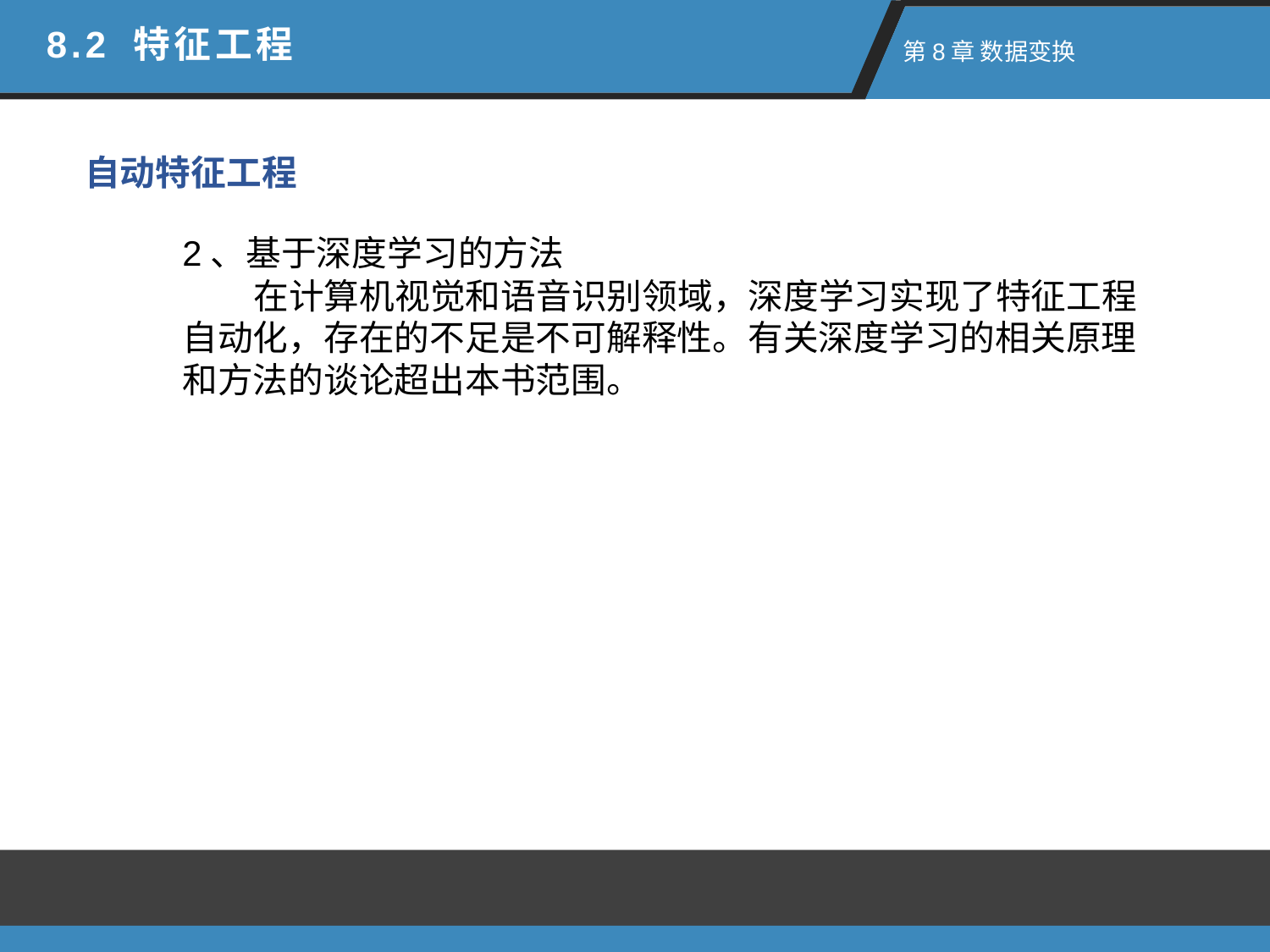

8.2 特征工程
  第8章 数据变换
自动特征工程
2、基于深度学习的方法
        在计算机视觉和语音识别领域，深度学习实现了特征工程自动化，存在的不足是不可解释性。有关深度学习的相关原理和方法的谈论超出本书范围。